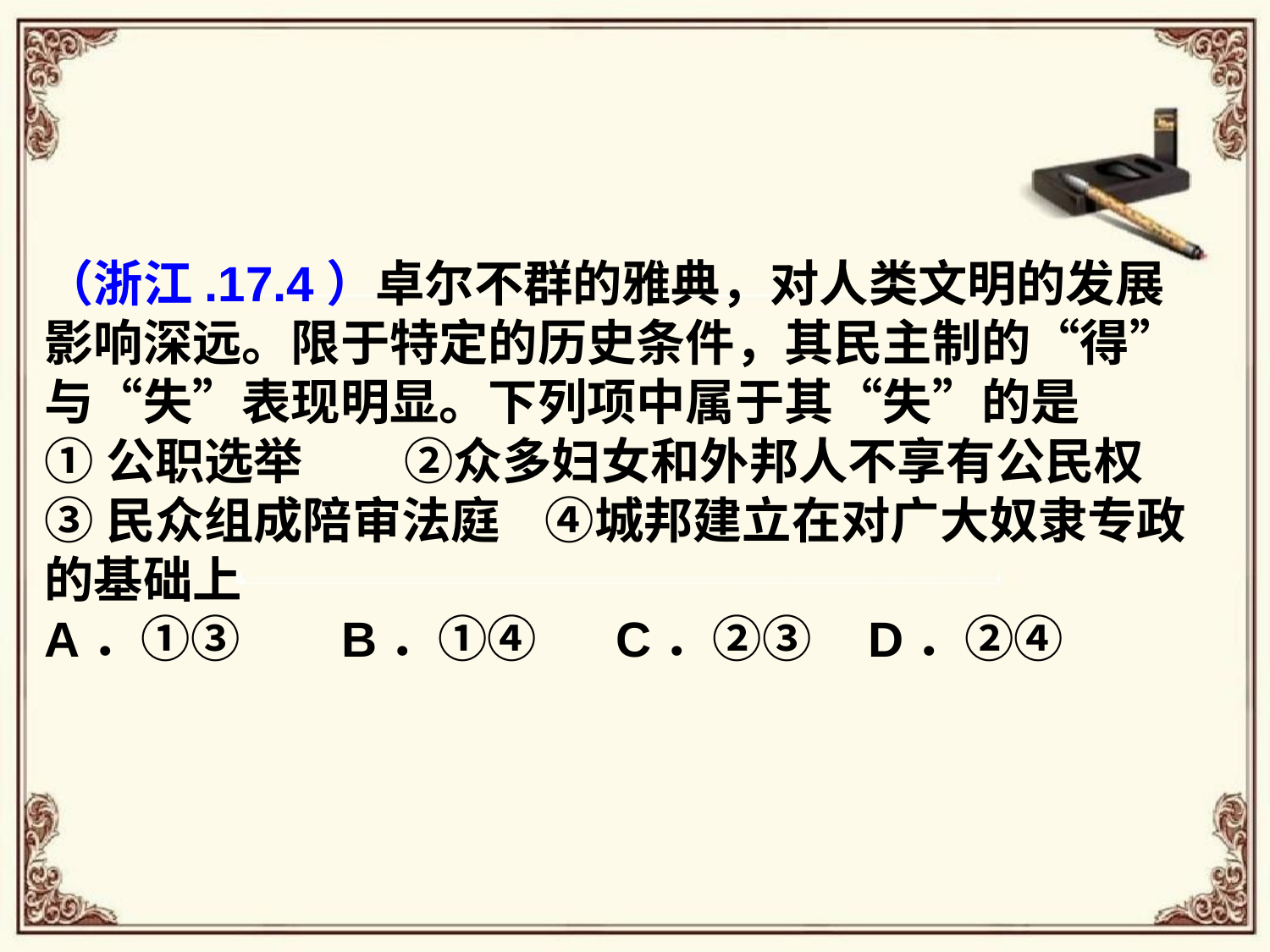

（浙江.17.4）卓尔不群的雅典，对人类文明的发展影响深远。限于特定的历史条件，其民主制的“得”与“失”表现明显。下列项中属于其“失”的是
①公职选举         ②众多妇女和外邦人不享有公民权
③民众组成陪审法庭    ④城邦建立在对广大奴隶专政的基础上
A．①③        B．①④      C．②③    D．②④